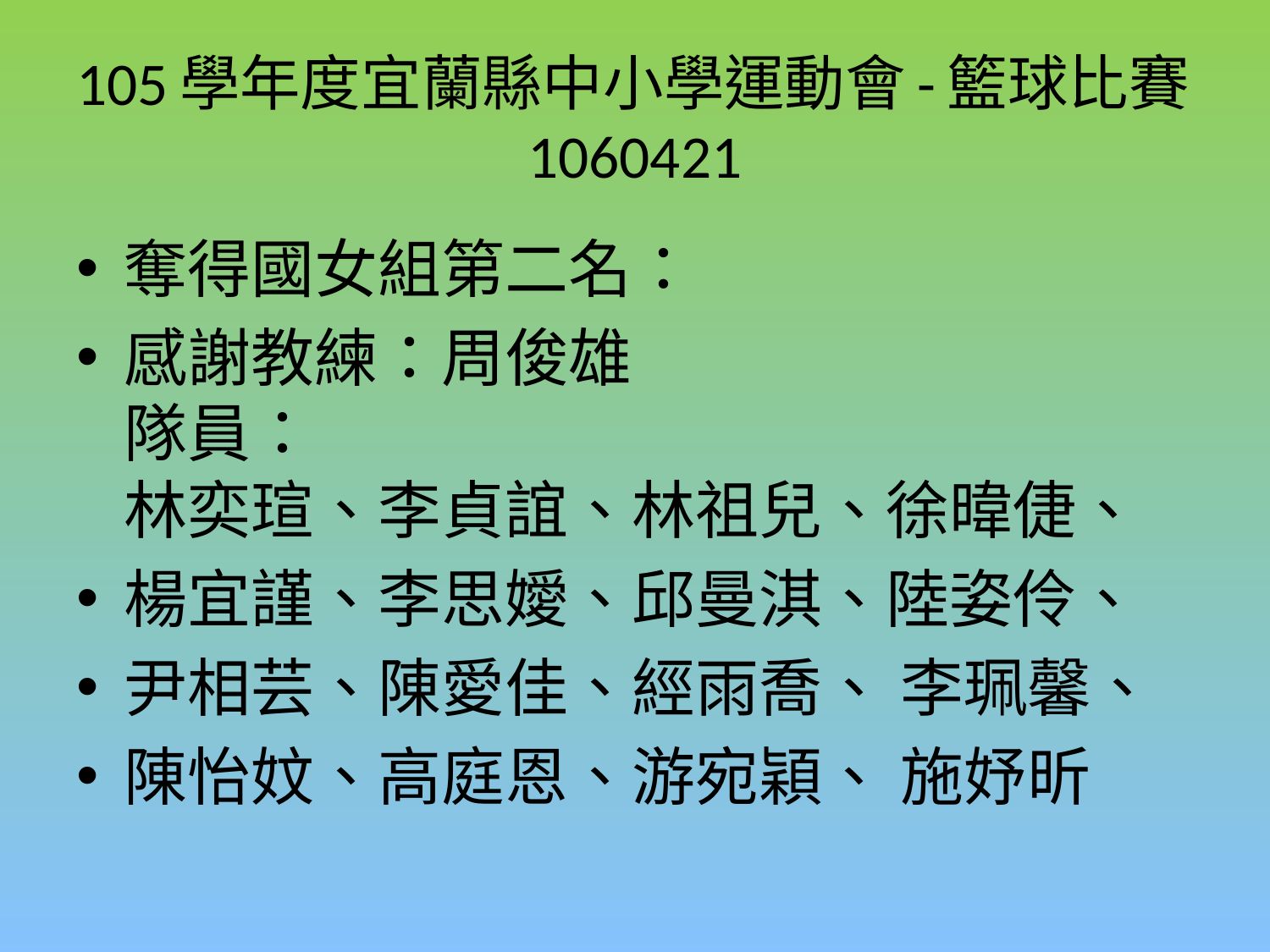

# 105學年度宜蘭縣中小學運動會-籃球比賽1060421
奪得國女組第二名：
感謝教練：周俊雄
隊員：
林奕瑄、李貞誼、林祖兒、徐暐倢、
楊宜謹、李思嬡、邱曼淇、陸姿伶、
尹相芸、陳愛佳、經雨喬、 李珮馨、
陳怡妏、高庭恩、游宛穎、 施妤昕